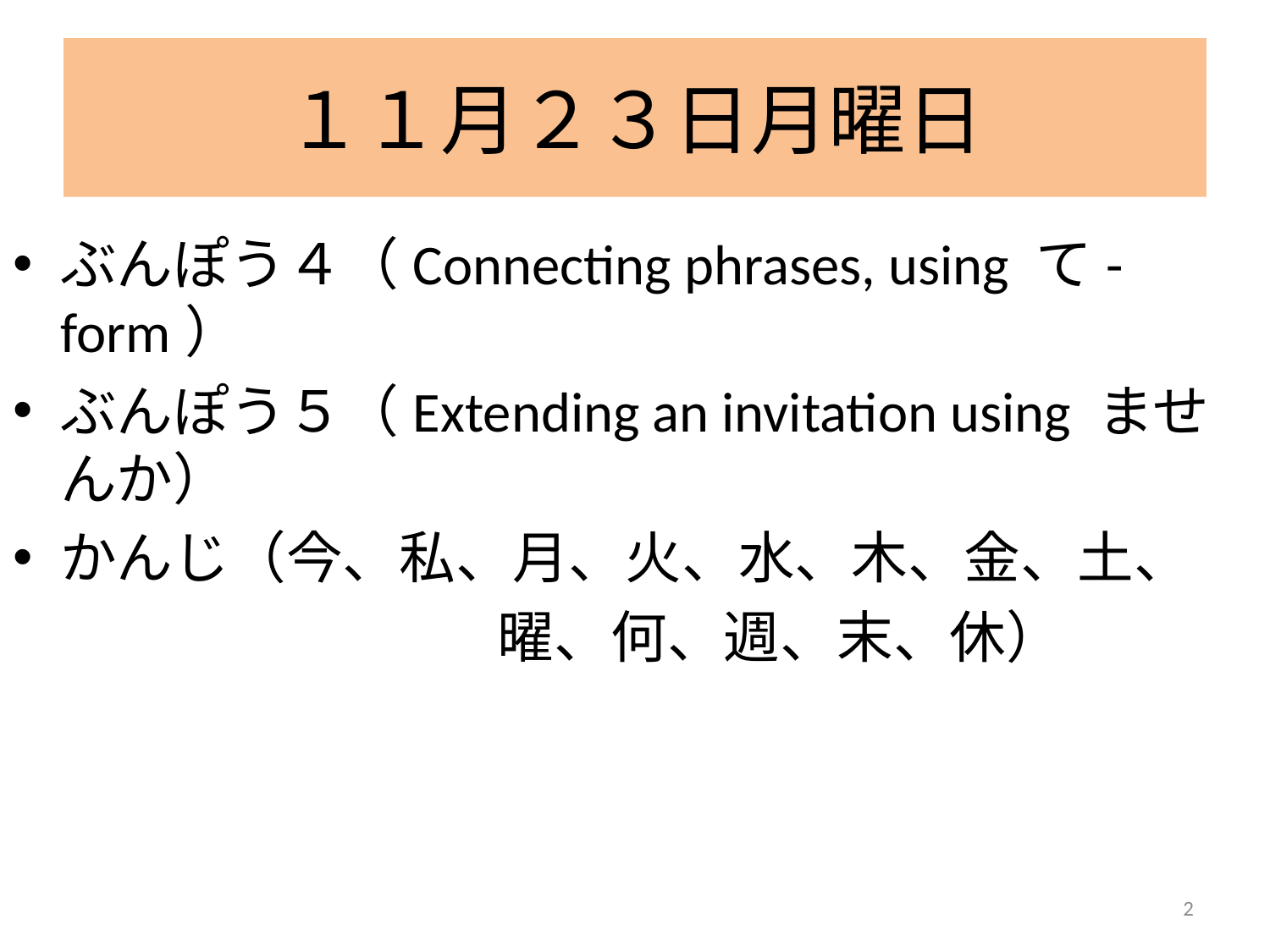

# １１月２３日月曜日
ぶんぽう４（Connecting phrases, using て-form）
ぶんぽう５（Extending an invitation using ませんか）
かんじ（今、私、月、火、水、木、金、土、
				　曜、何、週、末、休）

2